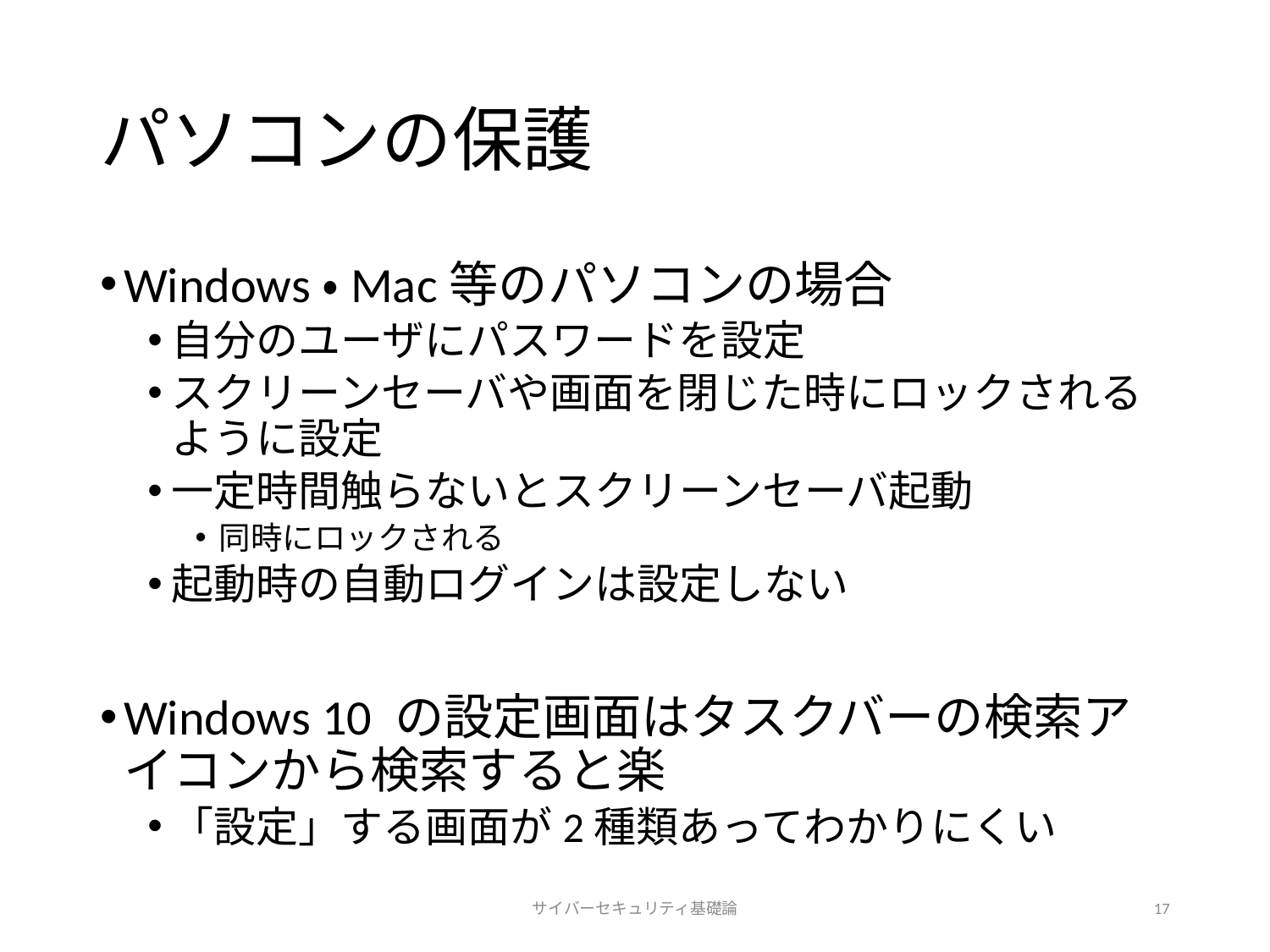

# パソコンの保護
Windows・Mac等のパソコンの場合
自分のユーザにパスワードを設定
スクリーンセーバや画面を閉じた時にロックされるように設定
一定時間触らないとスクリーンセーバ起動
同時にロックされる
起動時の自動ログインは設定しない

Windows 10 の設定画面はタスクバーの検索アイコンから検索すると楽
「設定」する画面が2種類あってわかりにくい

サイバーセキュリティ基礎論
17